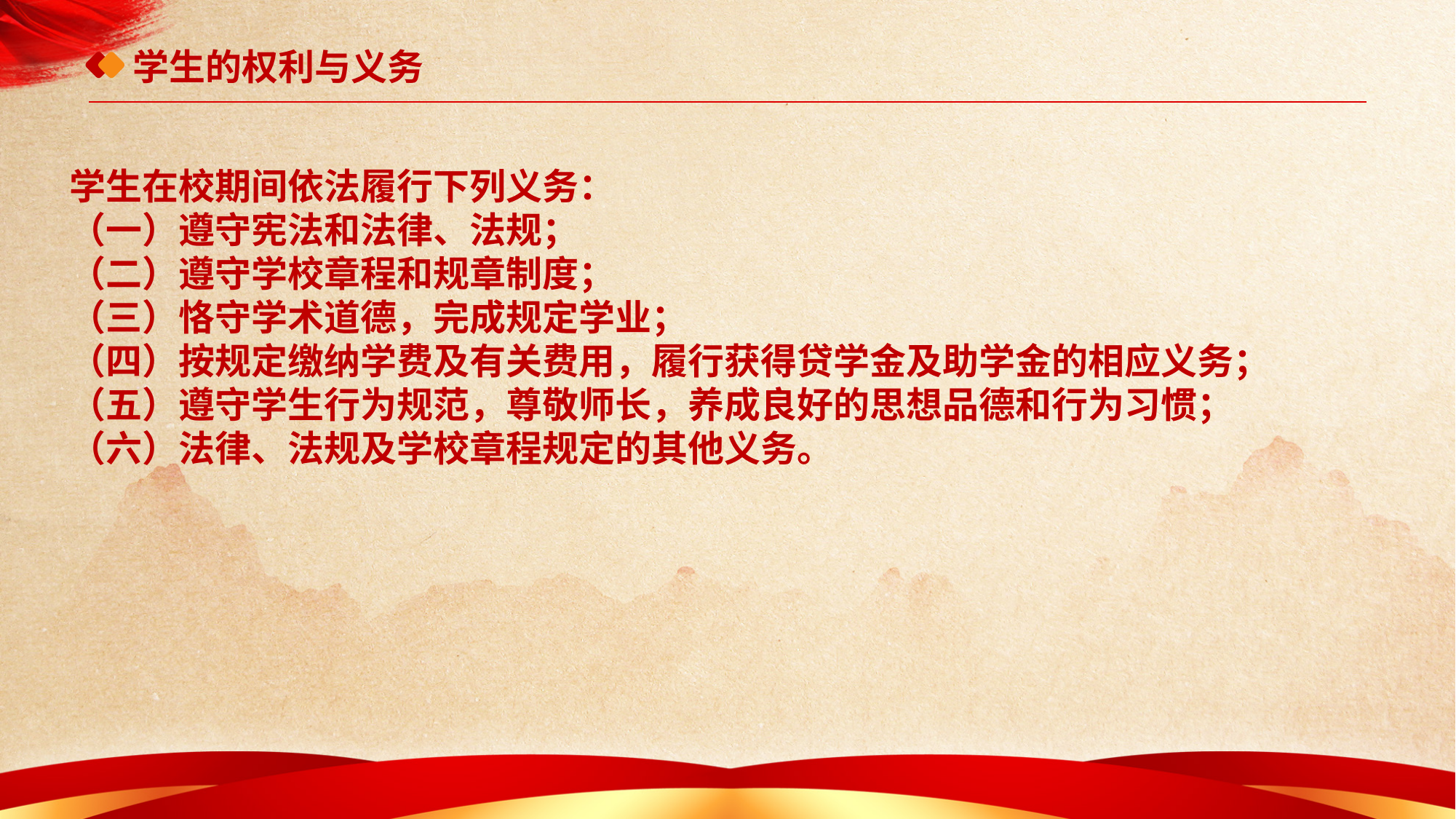

# 学生的权利与义务
学生在校期间依法履行下列义务：
（一）遵守宪法和法律、法规；
（二）遵守学校章程和规章制度；
（三）恪守学术道德，完成规定学业；
（四）按规定缴纳学费及有关费用，履行获得贷学金及助学金的相应义务；
（五）遵守学生行为规范，尊敬师长，养成良好的思想品德和行为习惯；
（六）法律、法规及学校章程规定的其他义务。